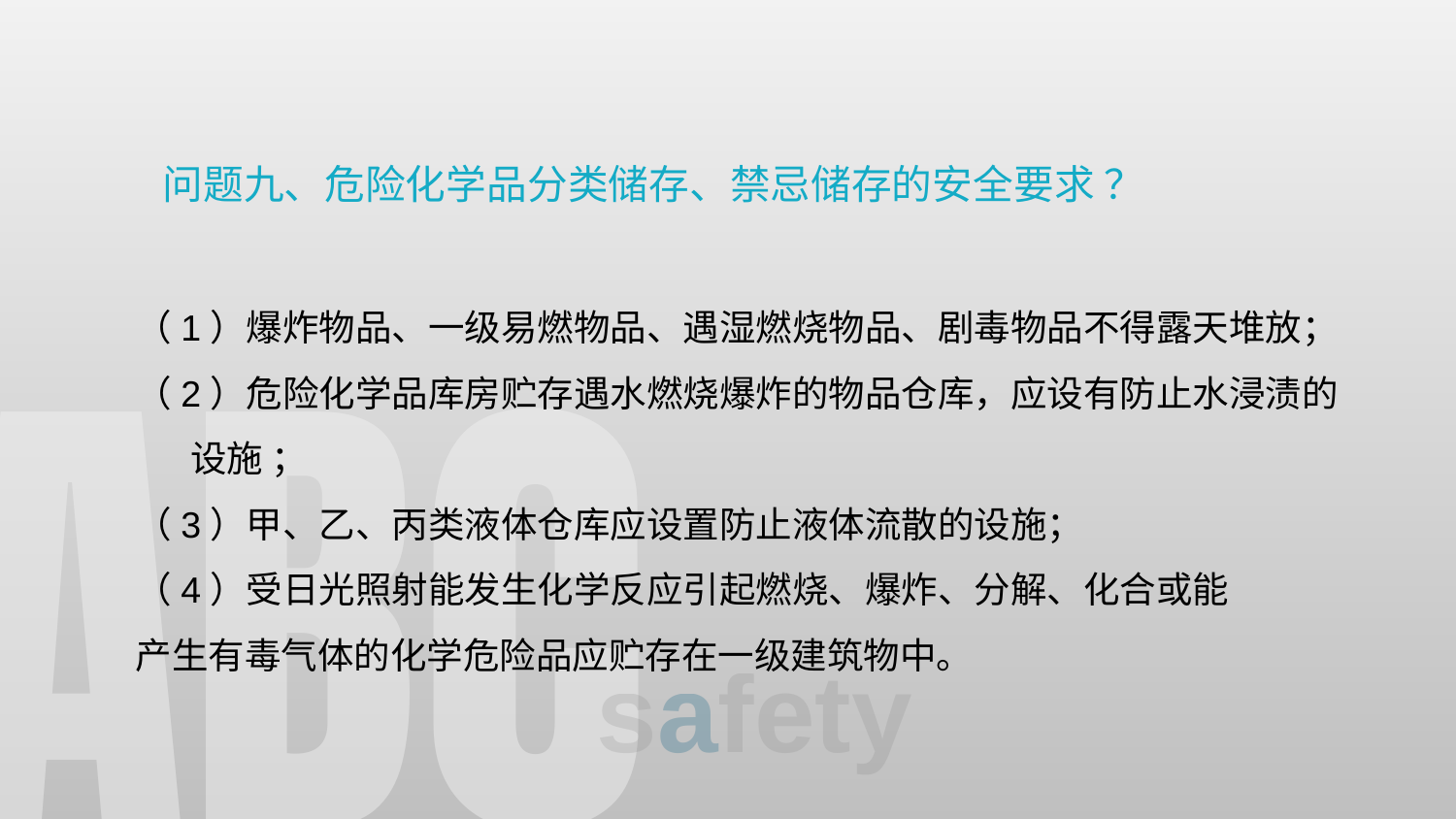

问题九、危险化学品分类储存、禁忌储存的安全要求 ？
（1）爆炸物品、一级易燃物品、遇湿燃烧物品、剧毒物品不得露天堆放；
（2）危险化学品库房贮存遇水燃烧爆炸的物品仓库，应设有防止水浸渍的设施 ；
（3）甲、乙、丙类液体仓库应设置防止液体流散的设施；
（4）受日光照射能发生化学反应引起燃烧、爆炸、分解、化合或能
产生有毒气体的化学危险品应贮存在一级建筑物中。